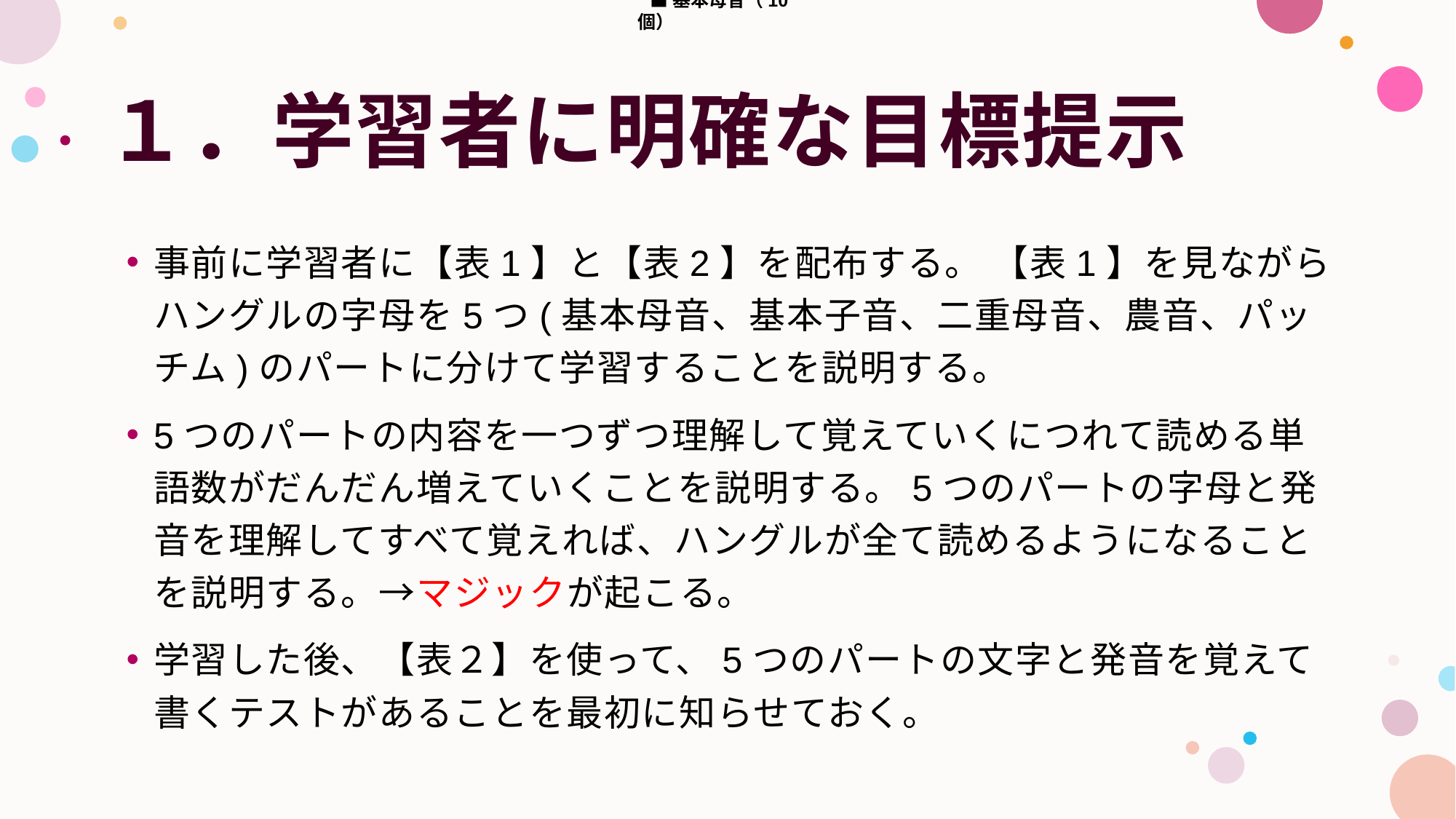

■基本母音（10個）

# １．学習者に明確な目標提示
事前に学習者に【表1】と【表2】を配布する。 【表1】を見ながらハングルの字母を5つ(基本母音、基本子音、二重母音、農音、パッチム)のパートに分けて学習することを説明する。
5つのパートの内容を一つずつ理解して覚えていくにつれて読める単語数がだんだん増えていくことを説明する。5つのパートの字母と発音を理解してすべて覚えれば、ハングルが全て読めるようになることを説明する。→マジックが起こる。
学習した後、【表２】を使って、5つのパートの文字と発音を覚えて書くテストがあることを最初に知らせておく。